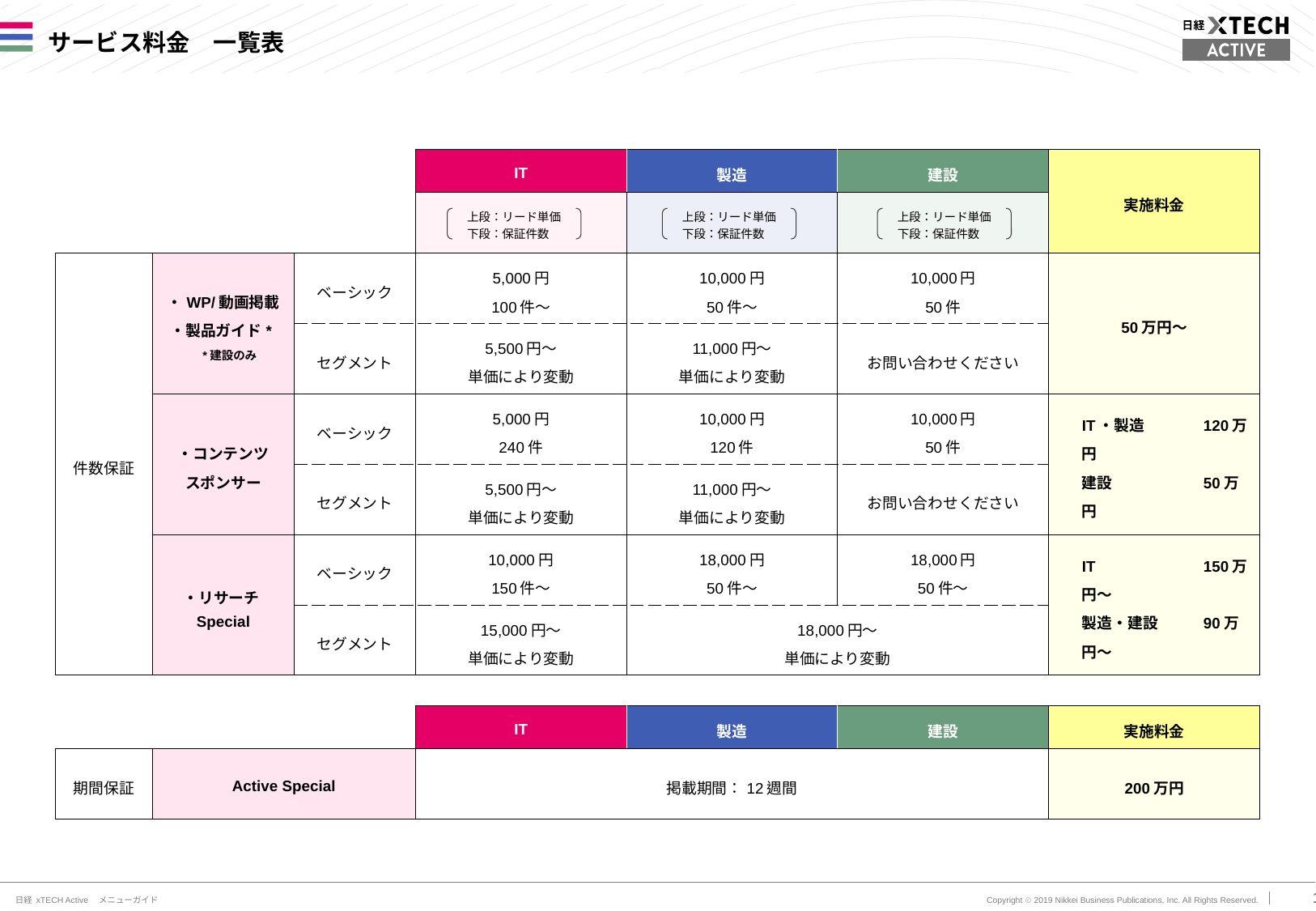

# サービス料金　一覧表
|  |  |  | IT | 製造 | 建設 | 実施料金 |
| --- | --- | --- | --- | --- | --- | --- |
|  |  |  |  |  |  |  |
| 件数保証 | ・WP/動画掲載 ・製品ガイド\* \*建設のみ | ベーシック | 5,000円 100件～ | 10,000円 50件～ | 10,000円 50件 | 50万円～ |
|  |  | セグメント | 5,500円～ 単価により変動 | 11,000円～ 単価により変動 | お問い合わせください |  |
|  | ・コンテンツ スポンサー | ベーシック | 5,000円 240件 | 10,000円 120件 | 10,000円 50件 | IT・製造 120万円 建設 50万円 |
|  |  | セグメント | 5,500円～ 単価により変動 | 11,000円～ 単価により変動 | お問い合わせください |  |
|  | ・リサーチSpecial | ベーシック | 10,000円 150件～ | 18,000円 50件～ | 18,000円 50件～ | IT 150万円～ 製造・建設 90万円～ |
|  |  | セグメント | 15,000円～ 単価により変動 | 18,000円～ 単価により変動 |  |  |
上段：リード単価
下段：保証件数

上段：リード単価
下段：保証件数

上段：リード単価
下段：保証件数

|  |  | IT | 製造 | 建設 | 実施料金 |
| --- | --- | --- | --- | --- | --- |
| 期間保証 | Active Special | 掲載期間：12週間 |  |  | 200万円 |